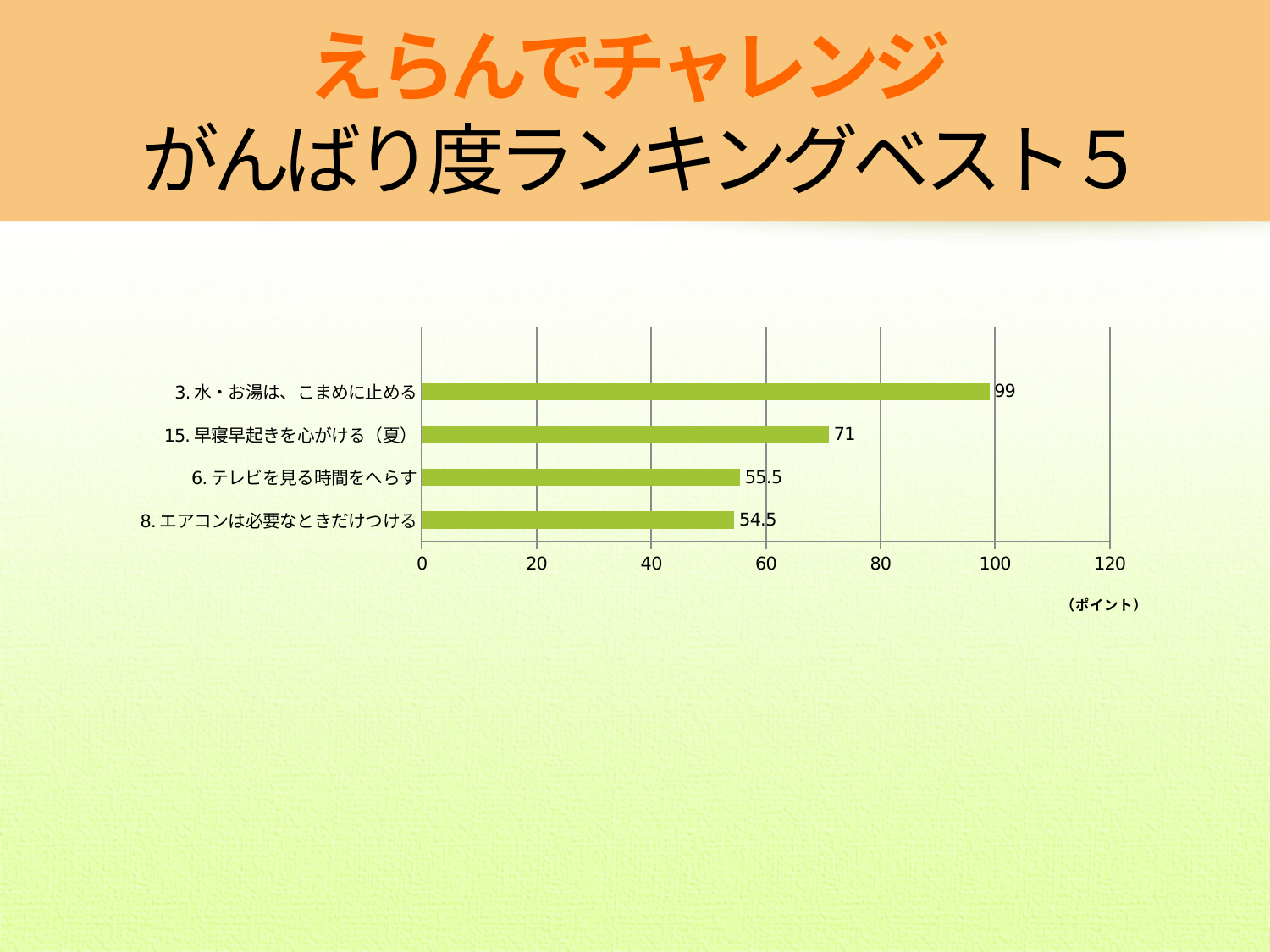

えらんでチャレンジ
 がんばり度ランキングベスト５
#

### Chart

| Category |  |
|---|---|
| 8.エアコンは必要なときだけつける | 54.5 |
| 6.テレビを見る時間をへらす | 55.5 |
| 15.早寝早起きを心がける（夏） | 71.0 |
| 3.水・お湯は、こまめに止める | 99.0 |